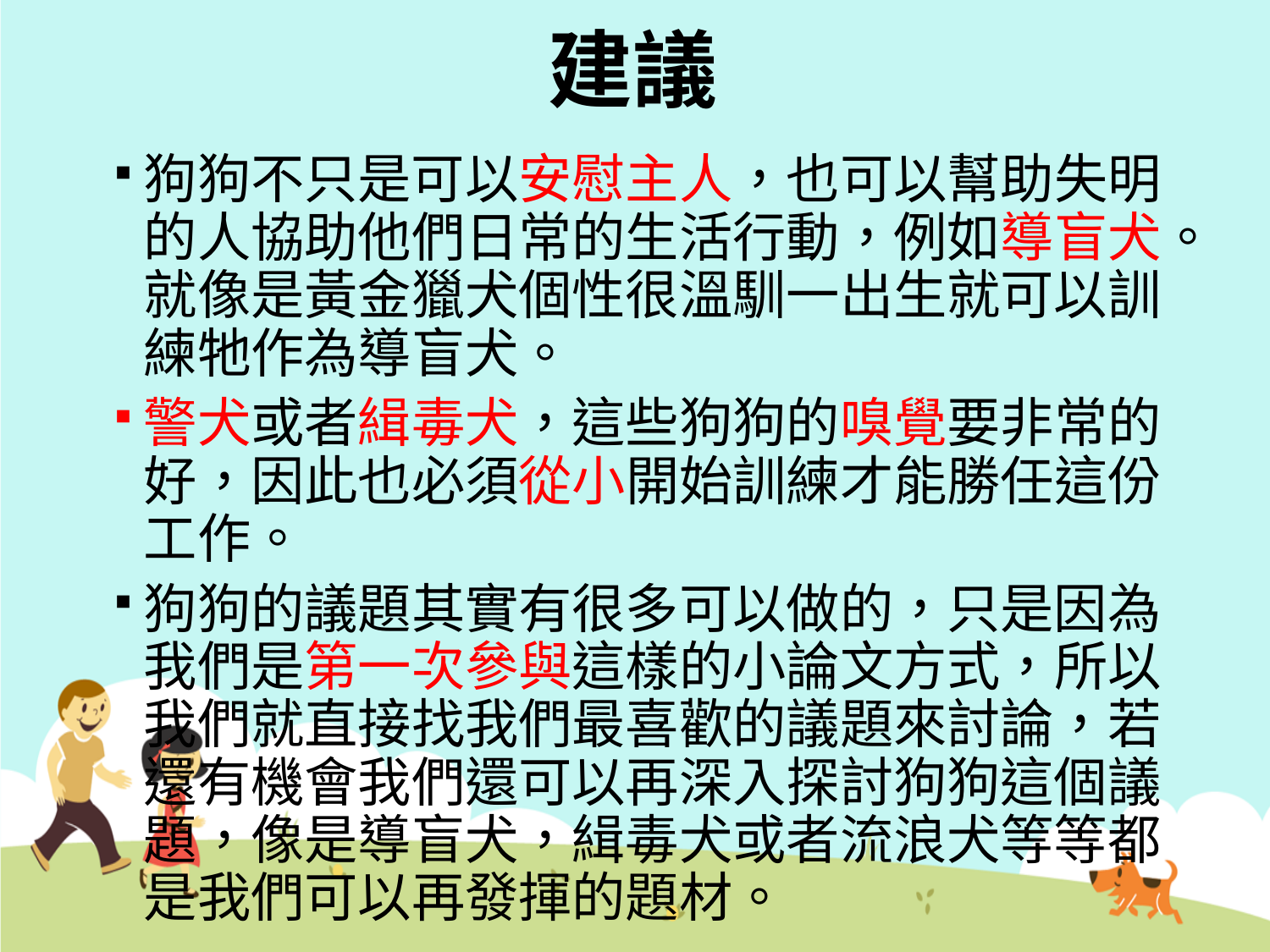

# 建議
狗狗不只是可以安慰主人，也可以幫助失明的人協助他們日常的生活行動，例如導盲犬。就像是黃金獵犬個性很溫馴一出生就可以訓練牠作為導盲犬。
警犬或者緝毒犬，這些狗狗的嗅覺要非常的好，因此也必須從小開始訓練才能勝任這份工作。
狗狗的議題其實有很多可以做的，只是因為我們是第一次參與這樣的小論文方式，所以我們就直接找我們最喜歡的議題來討論，若還有機會我們還可以再深入探討狗狗這個議題，像是導盲犬，緝毒犬或者流浪犬等等都是我們可以再發揮的題材。